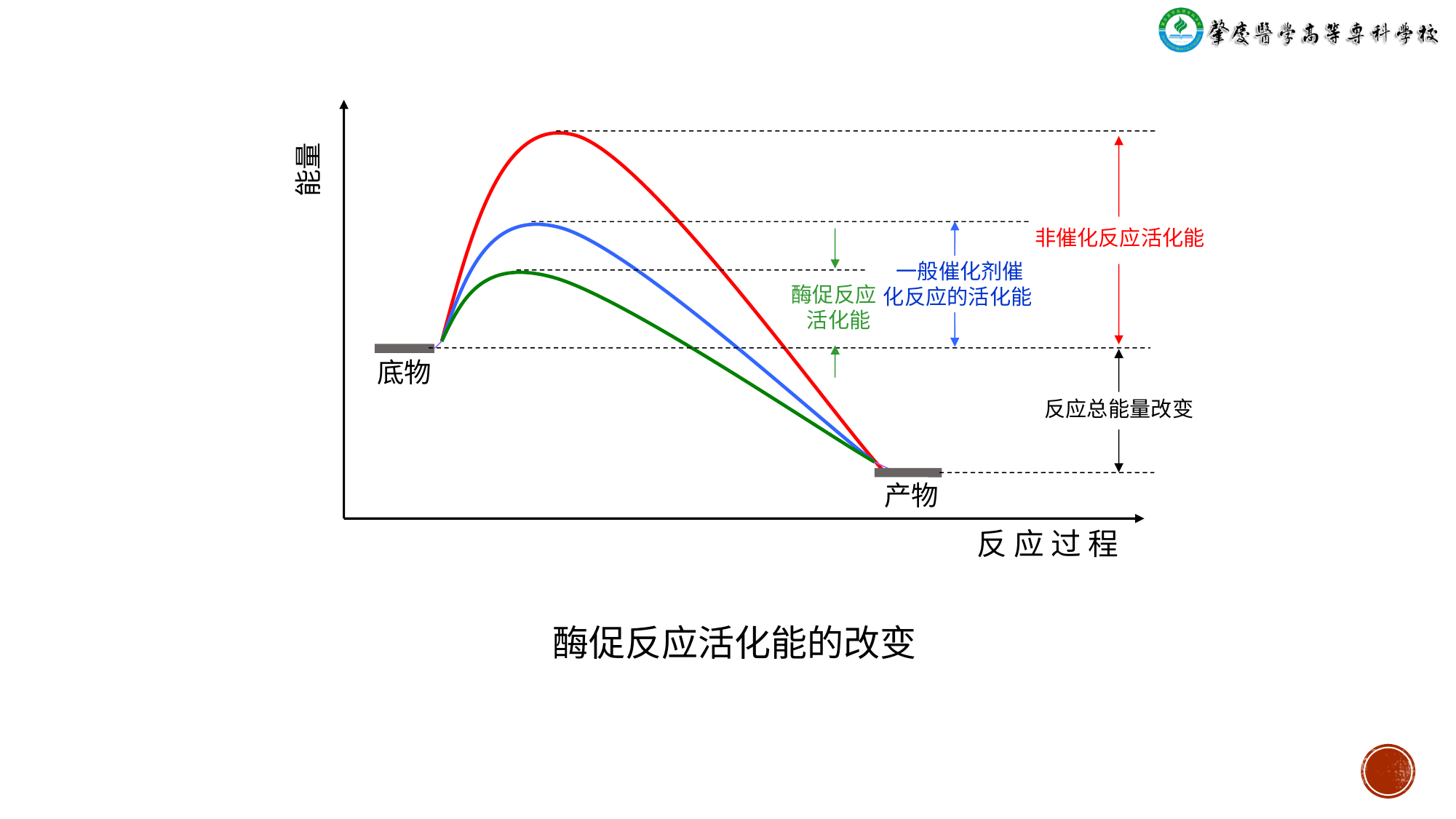

能量

非催化反应活化能

一般催化剂催
化反应的活化能

酶促反应
  活化能

底物
反应总能量改变

产物

反 应 过 程
酶促反应活化能的改变